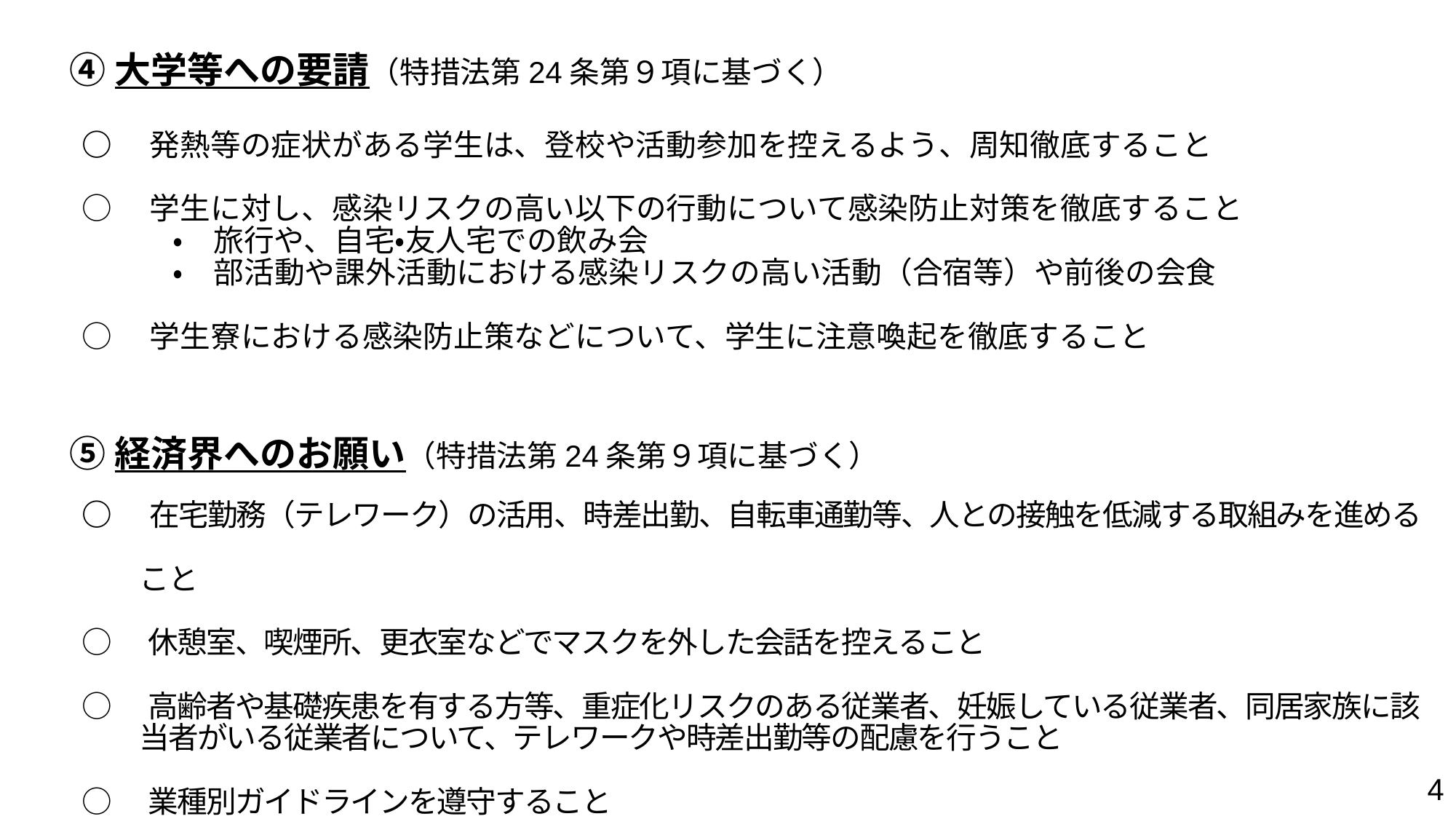

④大学等への要請（特措法第24条第９項に基づく）

○　発熱等の症状がある学生は、登校や活動参加を控えるよう、周知徹底すること

○　学生に対し、感染リスクの高い以下の行動について感染防止対策を徹底すること
　　　・　旅行や、自宅・友人宅での飲み会
　　　・　部活動や課外活動における感染リスクの高い活動（合宿等）や前後の会食

○　学生寮における感染防止策などについて、学生に注意喚起を徹底すること
⑤経済界へのお願い（特措法第24条第９項に基づく）

○　在宅勤務（テレワーク）の活用、時差出勤、自転車通勤等、人との接触を低減する取組みを進める
　　こと

○　休憩室、喫煙所、更衣室などでマスクを外した会話を控えること

○　高齢者や基礎疾患を有する方等、重症化リスクのある従業者、妊娠している従業者、同居家族に該
　　当者がいる従業者について、テレワークや時差出勤等の配慮を行うこと

○　業種別ガイドラインを遵守すること

4